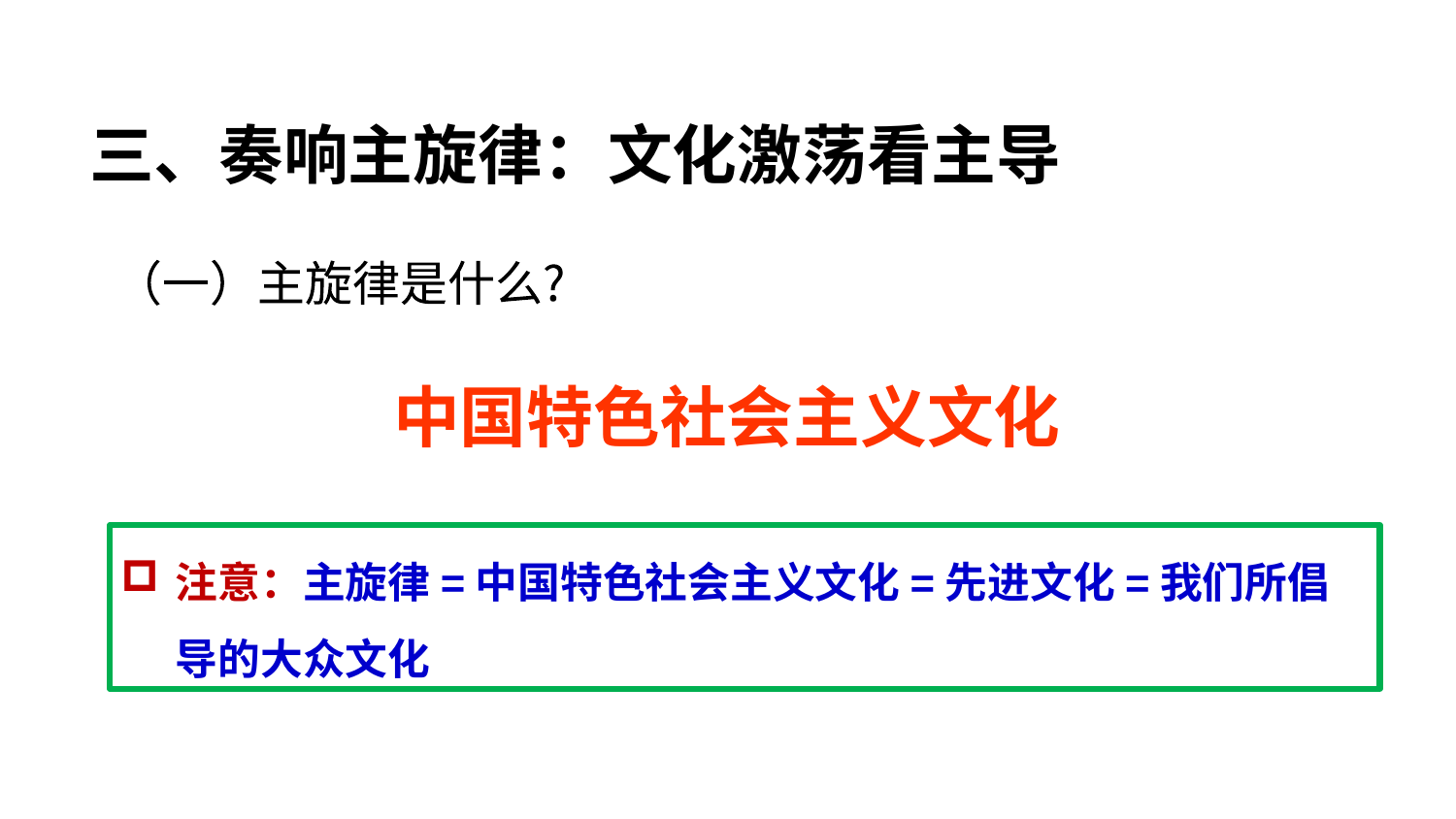

三、奏响主旋律：文化激荡看主导
（一）主旋律是什么?
中国特色社会主义文化
注意：主旋律=中国特色社会主义文化=先进文化=我们所倡导的大众文化